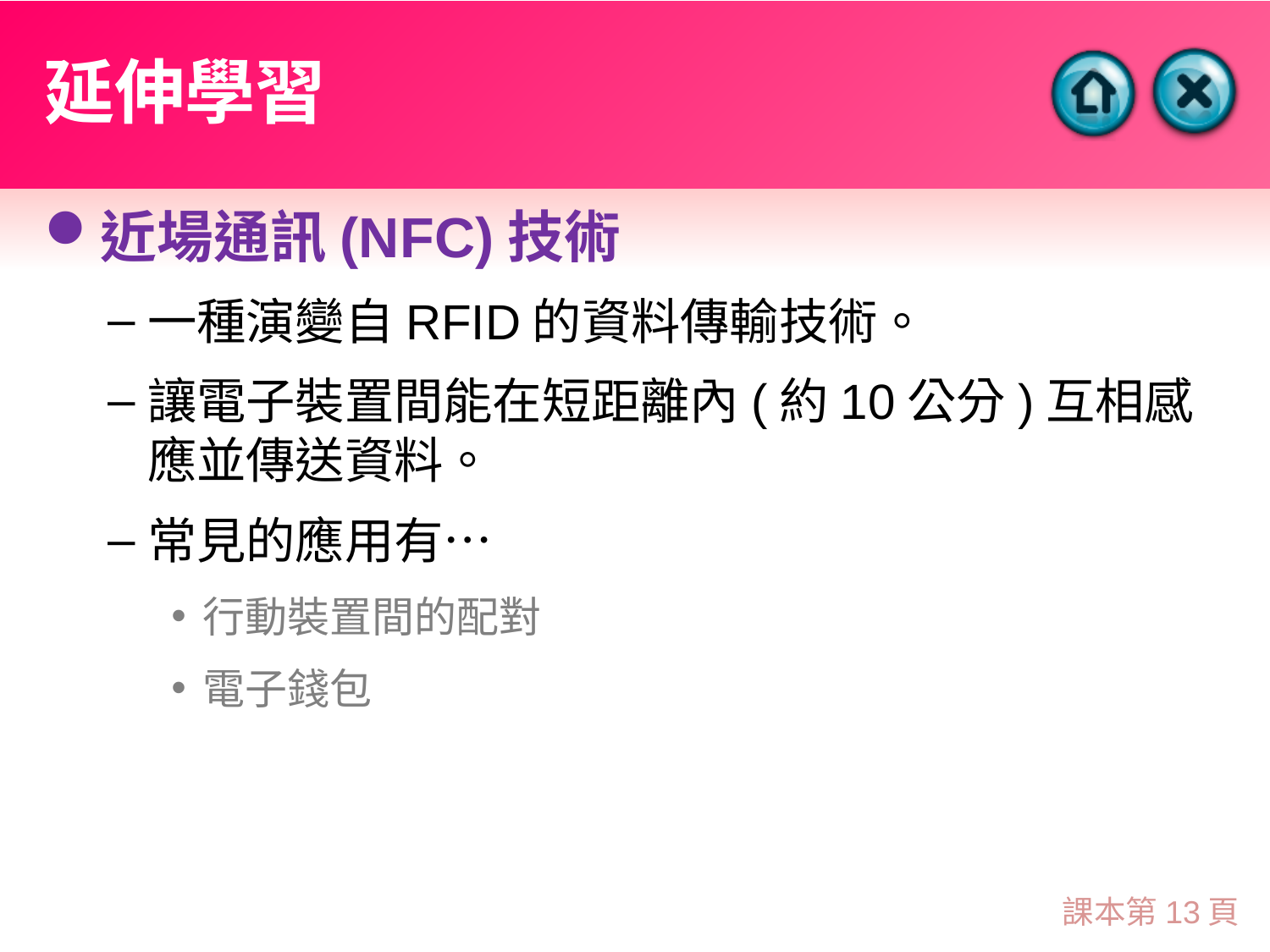

# 延伸學習
近場通訊(NFC)技術
一種演變自RFID的資料傳輸技術。
讓電子裝置間能在短距離內(約10公分)互相感應並傳送資料。
常見的應用有…
行動裝置間的配對
電子錢包
課本第13頁